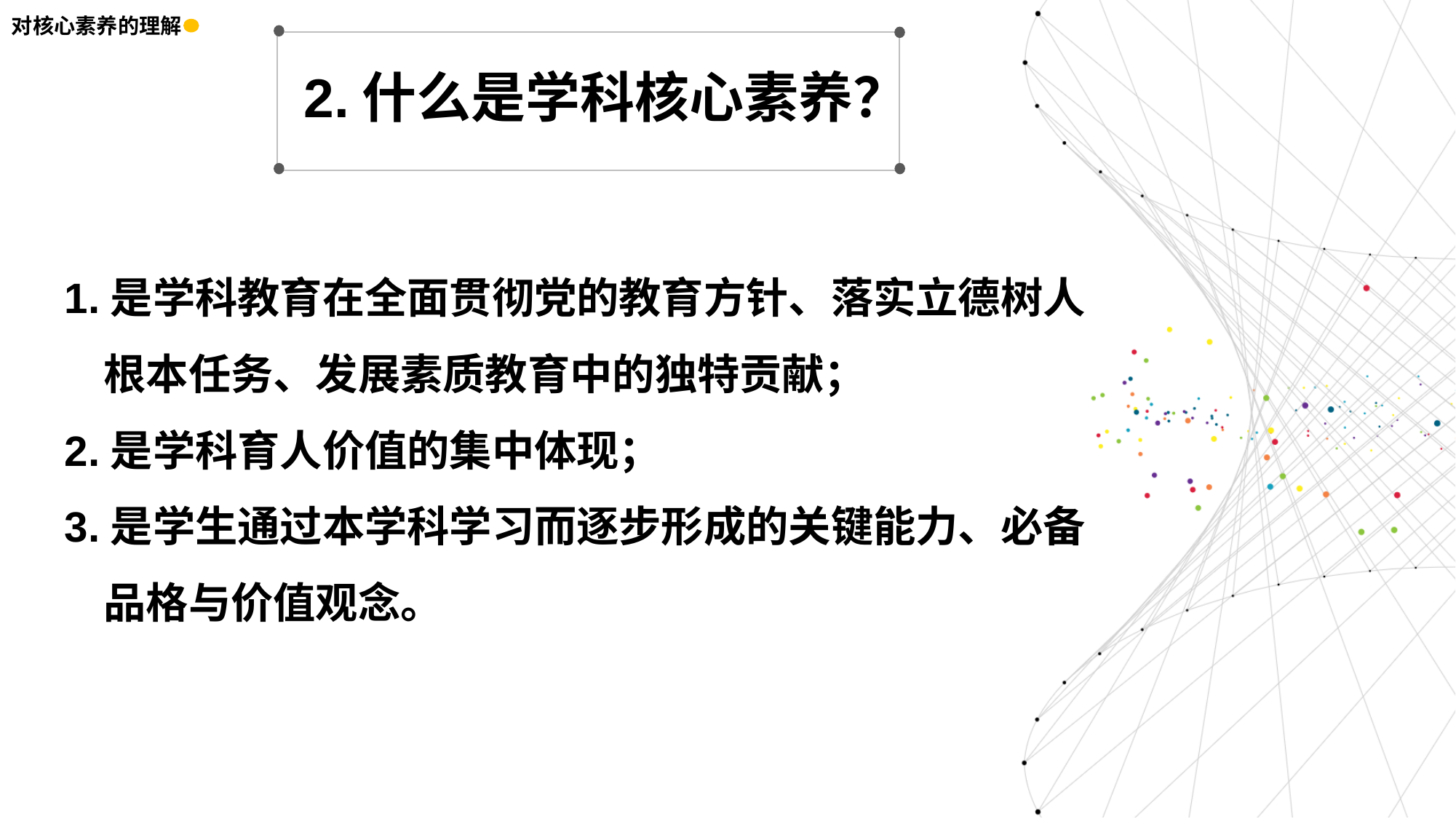

对核心素养的理解

2.什么是学科核心素养？

1.是学科教育在全面贯彻党的教育方针、落实立德树人
   根本任务、发展素质教育中的独特贡献；
2.是学科育人价值的集中体现；
3.是学生通过本学科学习而逐步形成的关键能力、必备
   品格与价值观念。